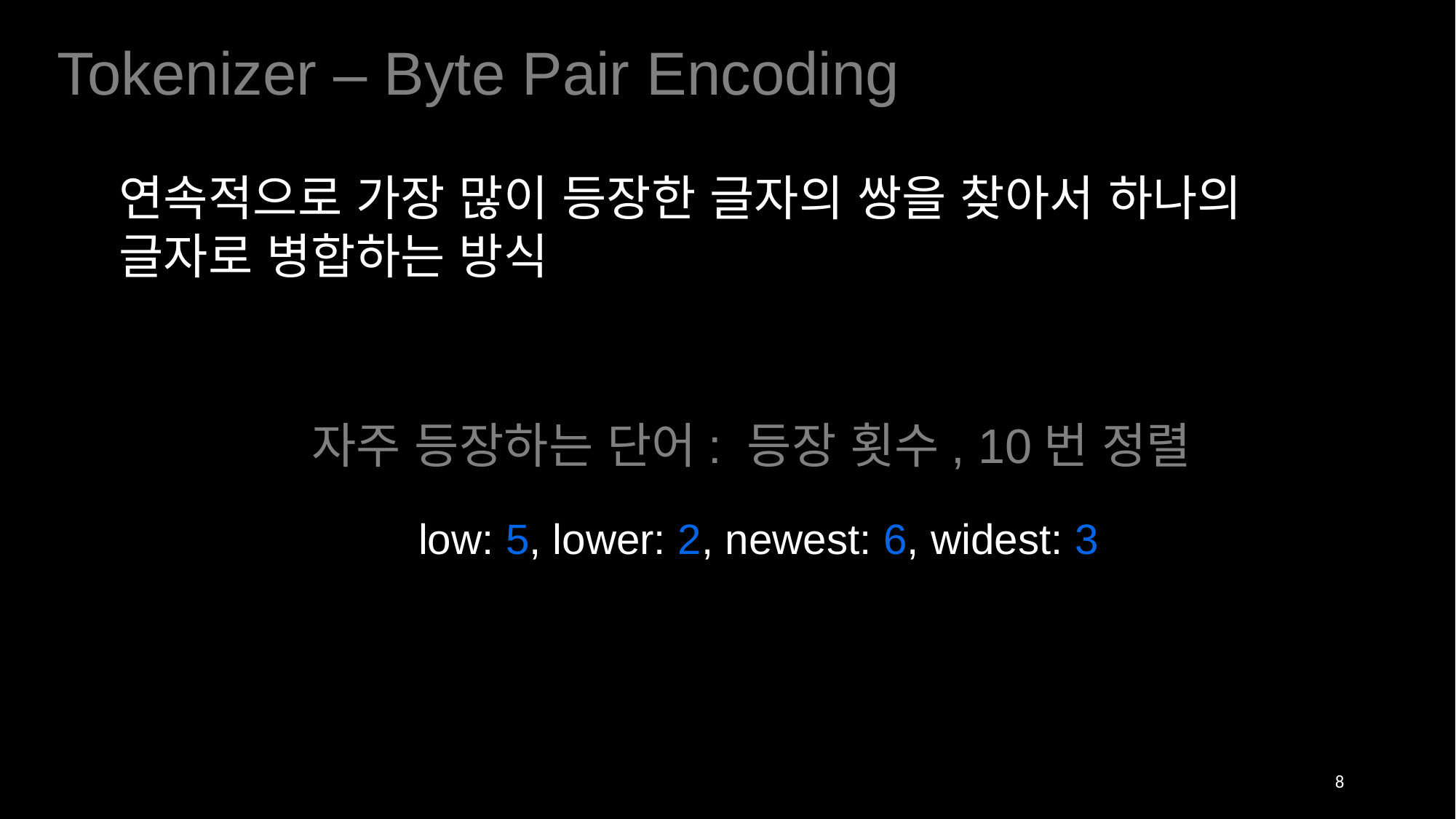

Tokenizer – Byte Pair Encoding
연속적으로 가장 많이 등장한 글자의 쌍을 찾아서 하나의 글자로 병합하는 방식
자주 등장하는 단어: 등장 횟수, 10번 정렬
low: 5, lower: 2, newest: 6, widest: 3
8